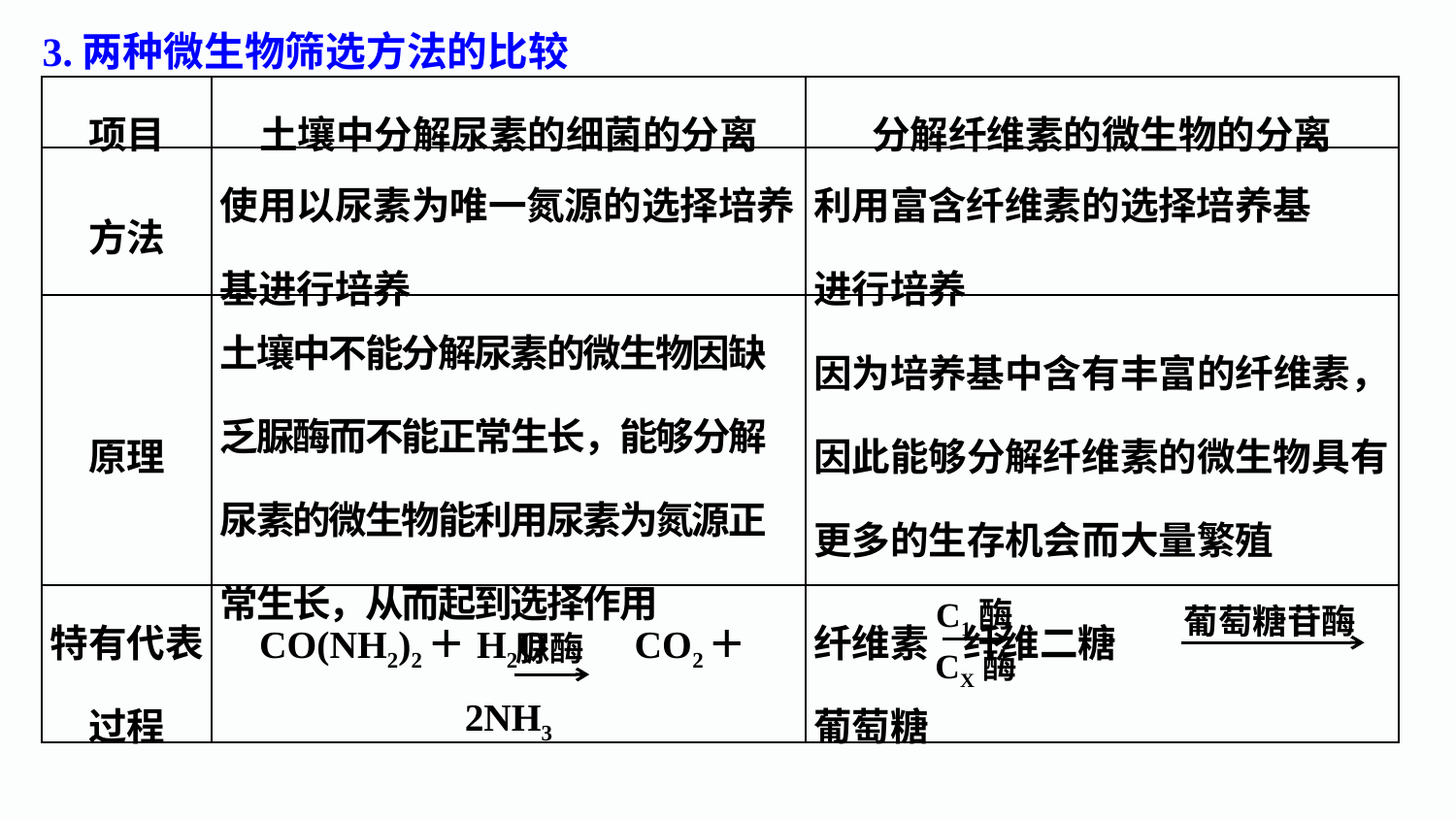

3.两种微生物筛选方法的比较
| 项目 | 土壤中分解尿素的细菌的分离 | 分解纤维素的微生物的分离 |
| --- | --- | --- |
| 方法 | 使用以尿素为唯一氮源的选择培养基进行培养 | 利用富含纤维素的选择培养基 进行培养 |
| 原理 | 土壤中不能分解尿素的微生物因缺乏脲酶而不能正常生长，能够分解尿素的微生物能利用尿素为氮源正常生长，从而起到选择作用 | 因为培养基中含有丰富的纤维素，因此能够分解纤维素的微生物具有更多的生存机会而大量繁殖 |
| 特有代表过程 | CO(NH2)2＋H2O CO2＋2NH3 | 纤维素 纤维二糖 葡萄糖 |
C1酶
葡萄糖苷酶
脲酶
CX酶